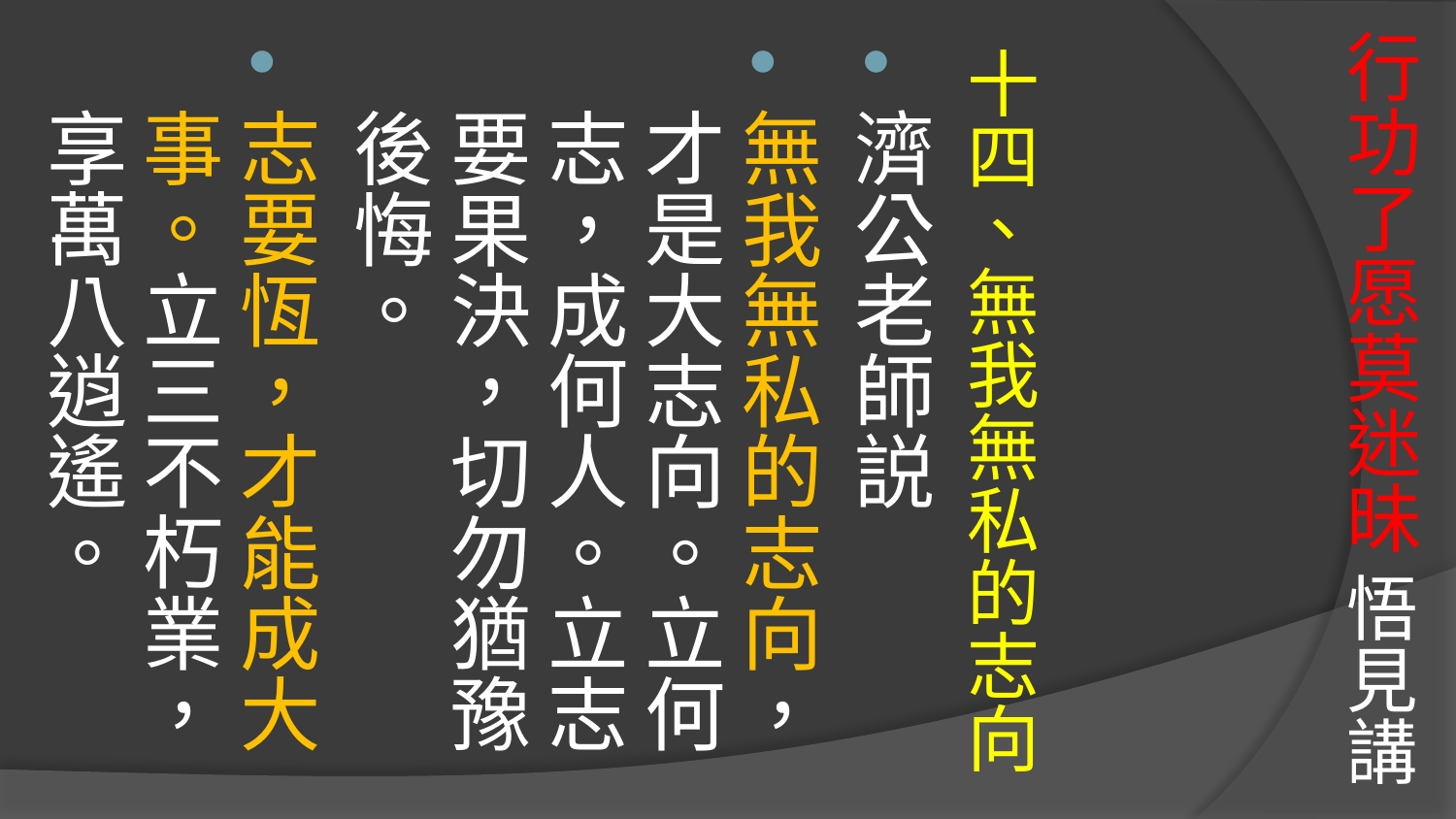

# 行功了愿莫迷昧 悟見講
十四、無我無私的志向
濟公老師説
無我無私的志向，才是大志向。立何志，成何人。立志要果決，切勿猶豫後悔。
志要恆，才能成大事。立三不朽業，享萬八逍遙。